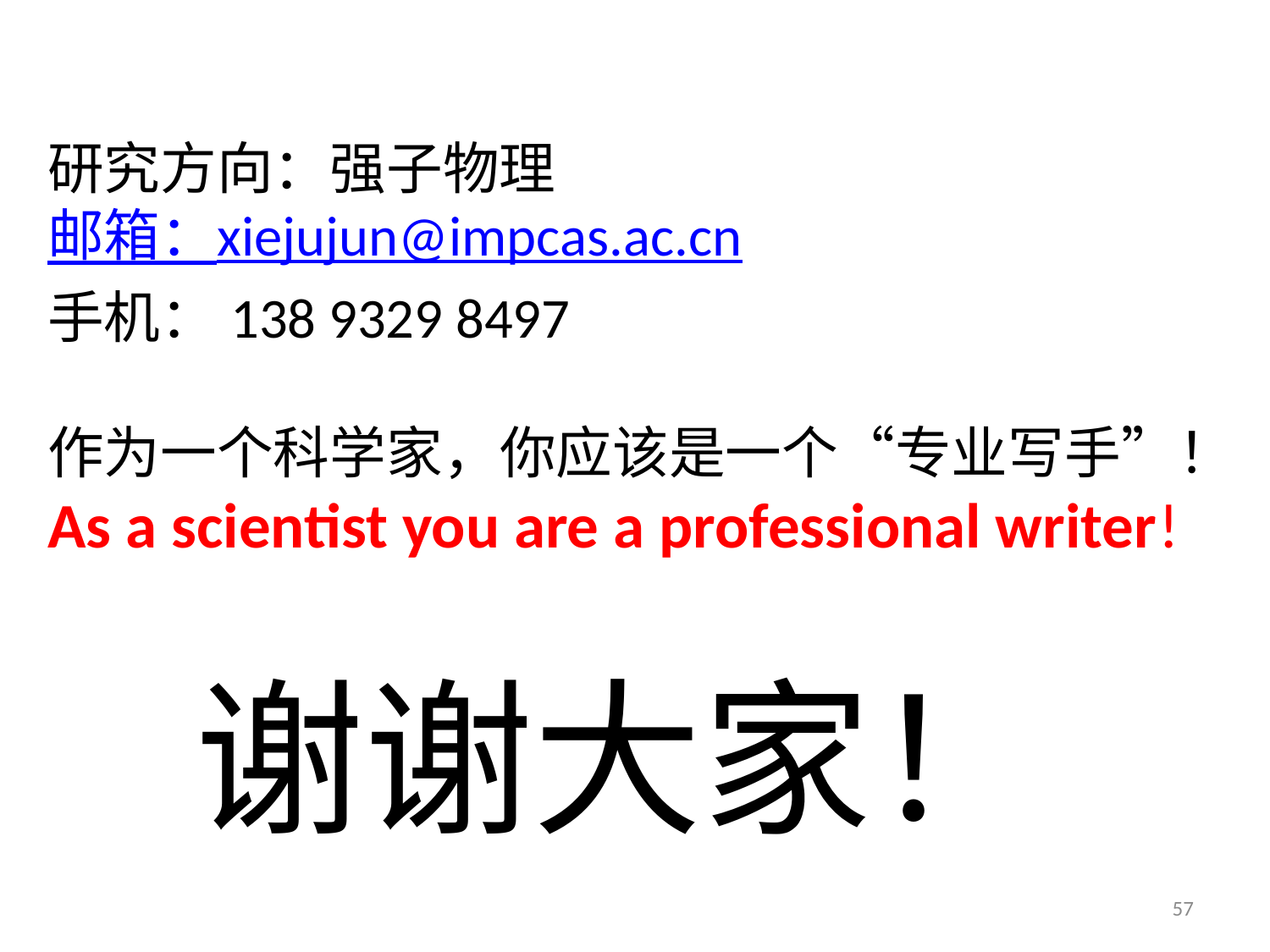

研究方向：强子物理
邮箱：xiejujun@impcas.ac.cn
手机：138 9329 8497

作为一个科学家，你应该是一个“专业写手”！
As a scientist you are a professional writer!
谢谢大家！
57